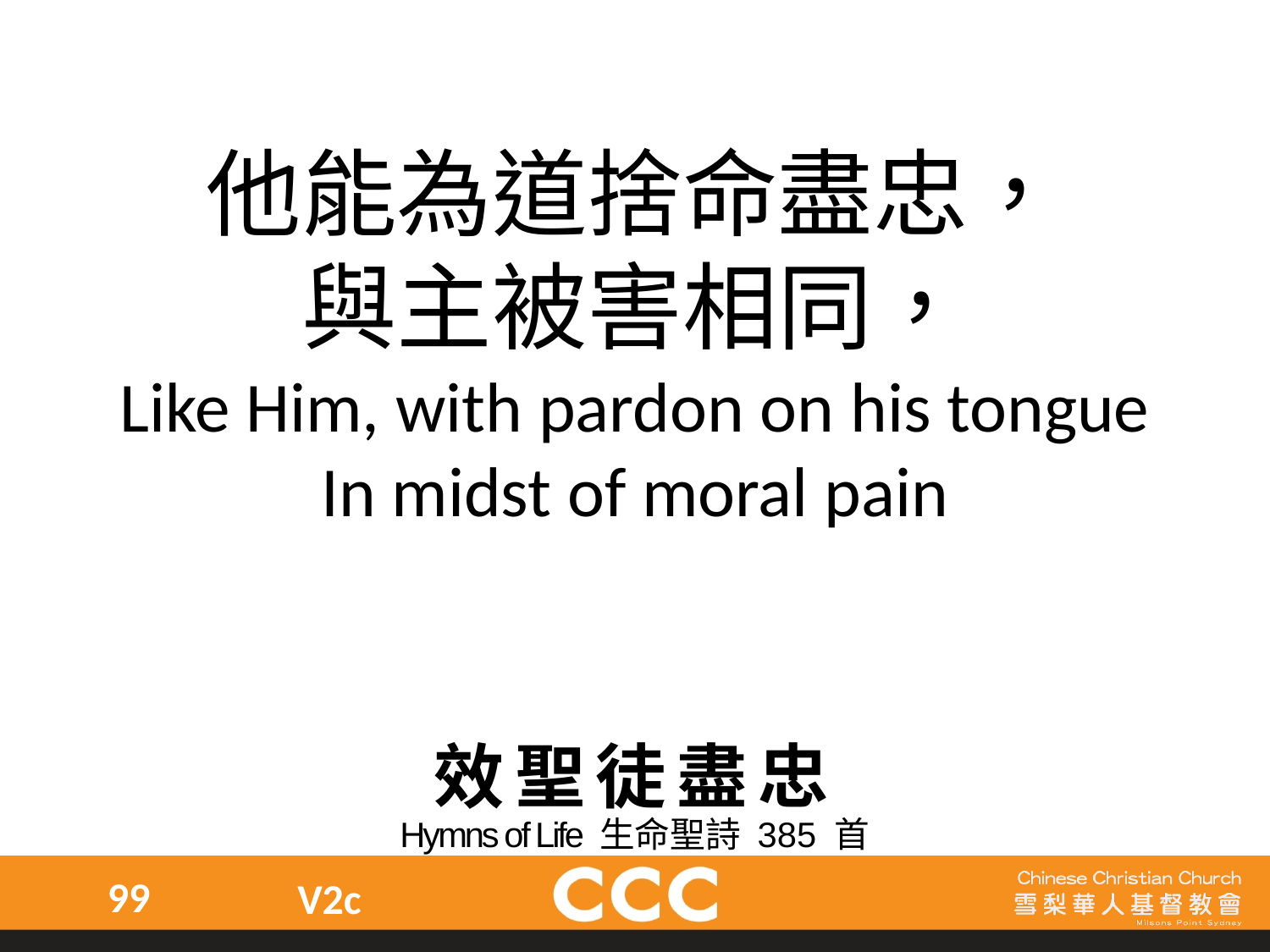

他能為道捨命盡忠，
與主被害相同，
Like Him, with pardon on his tongue
In midst of moral pain
效聖徒盡忠
Hymns of Life 生命聖詩 385 首
99
V2c